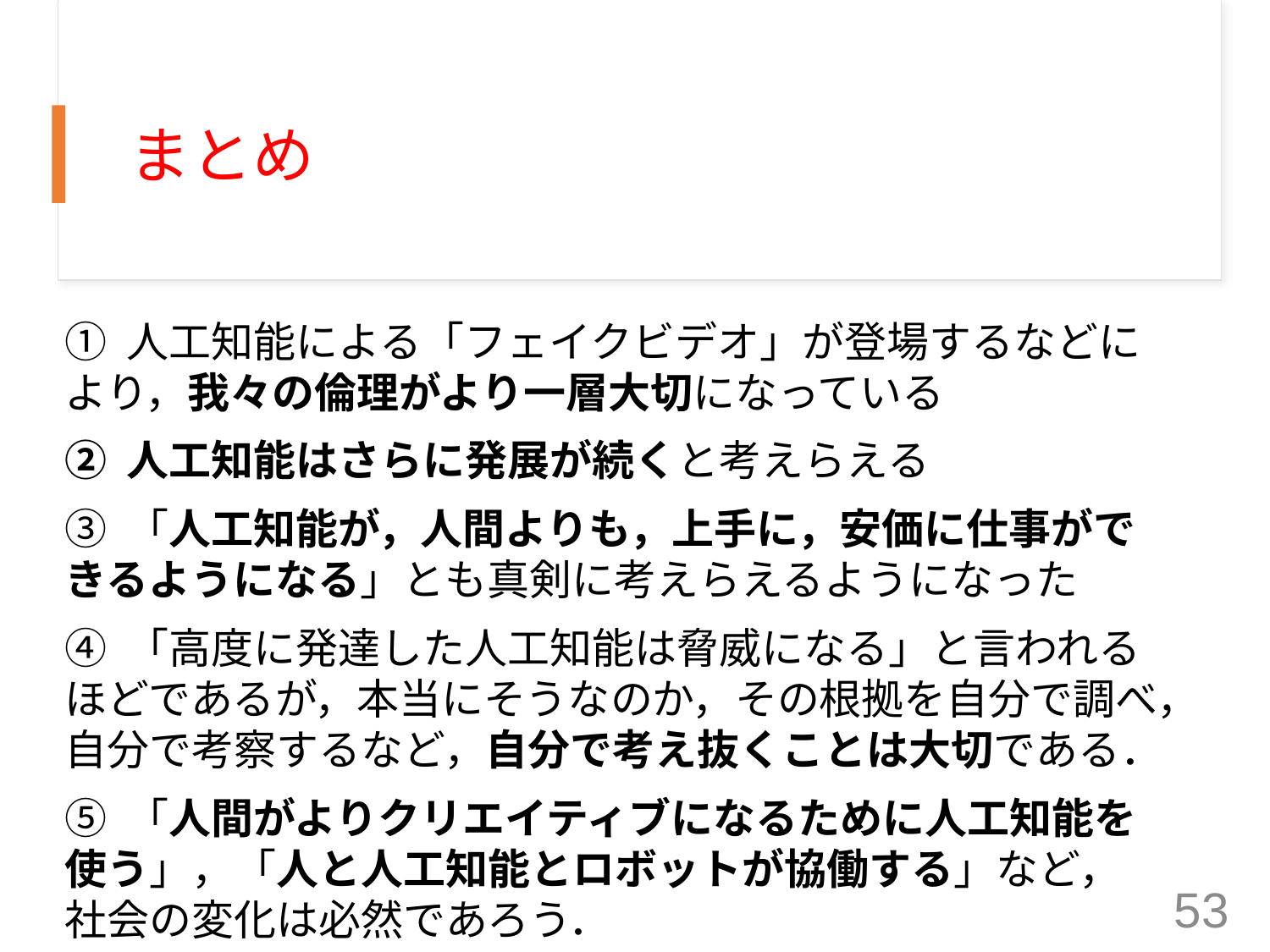

# まとめ

① 人工知能による「フェイクビデオ」が登場するなどにより，我々の倫理がより一層大切になっている
② 人工知能はさらに発展が続くと考えらえる
③ 「人工知能が，人間よりも，上手に，安価に仕事ができるようになる」とも真剣に考えらえるようになった
④ 「高度に発達した人工知能は脅威になる」と言われるほどであるが，本当にそうなのか，その根拠を自分で調べ，自分で考察するなど，自分で考え抜くことは大切である．
⑤ 「人間がよりクリエイティブになるために人工知能を使う」，「人と人工知能とロボットが協働する」など，社会の変化は必然であろう．

53